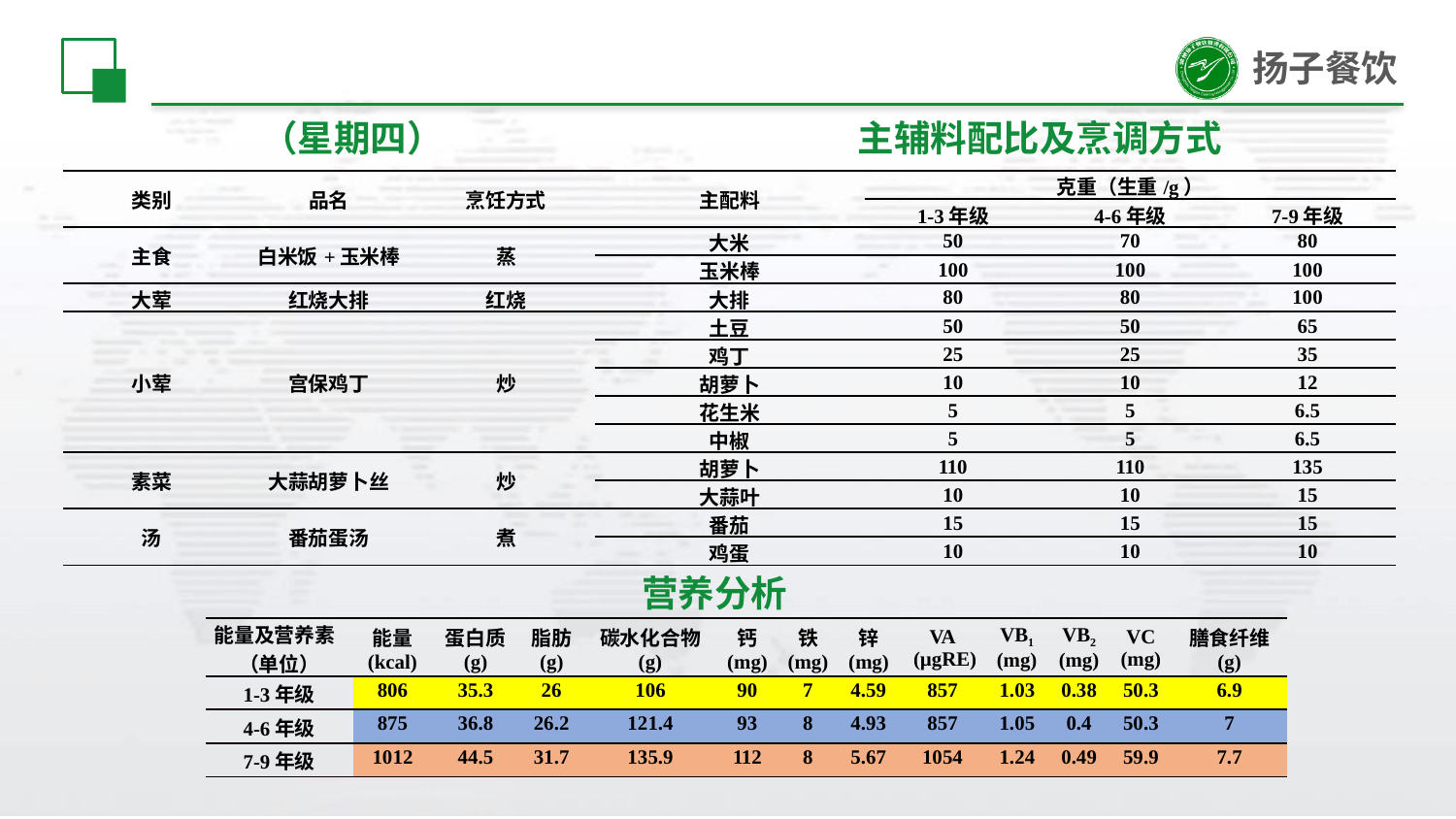

#
（星期四）
主辅料配比及烹调方式
| 类别 | 品名 | 烹饪方式 | 主配料 | 克重（生重/g） |  |  |
| --- | --- | --- | --- | --- | --- | --- |
|  |  |  |  | 1-3年级 | 4-6年级 | 7-9年级 |
| 主食 | 白米饭+玉米棒 | 蒸 | 大米 | 50 | 70 | 80 |
|  |  |  | 玉米棒 | 100 | 100 | 100 |
| 大荤 | 红烧大排 | 红烧 | 大排 | 80 | 80 | 100 |
| 小荤 | 宫保鸡丁 | 炒 | 土豆 | 50 | 50 | 65 |
|  |  |  | 鸡丁 | 25 | 25 | 35 |
|  |  |  | 胡萝卜 | 10 | 10 | 12 |
|  |  |  | 花生米 | 5 | 5 | 6.5 |
|  |  |  | 中椒 | 5 | 5 | 6.5 |
| 素菜 | 大蒜胡萝卜丝 | 炒 | 胡萝卜 | 110 | 110 | 135 |
|  |  |  | 大蒜叶 | 10 | 10 | 15 |
| 汤 | 番茄蛋汤 | 煮 | 番茄 | 15 | 15 | 15 |
|  |  |  | 鸡蛋 | 10 | 10 | 10 |
营养分析
| 能量及营养素 （单位） | 能量 (kcal) | 蛋白质 (g) | 脂肪 (g) | 碳水化合物 (g) | 钙 (mg) | 铁 (mg) | 锌 (mg) | VA (µgRE) | VB1 (mg) | VB2 (mg) | VC (mg) | 膳食纤维 (g) |
| --- | --- | --- | --- | --- | --- | --- | --- | --- | --- | --- | --- | --- |
| 1-3年级 | 806 | 35.3 | 26 | 106 | 90 | 7 | 4.59 | 857 | 1.03 | 0.38 | 50.3 | 6.9 |
| 4-6年级 | 875 | 36.8 | 26.2 | 121.4 | 93 | 8 | 4.93 | 857 | 1.05 | 0.4 | 50.3 | 7 |
| 7-9年级 | 1012 | 44.5 | 31.7 | 135.9 | 112 | 8 | 5.67 | 1054 | 1.24 | 0.49 | 59.9 | 7.7 |